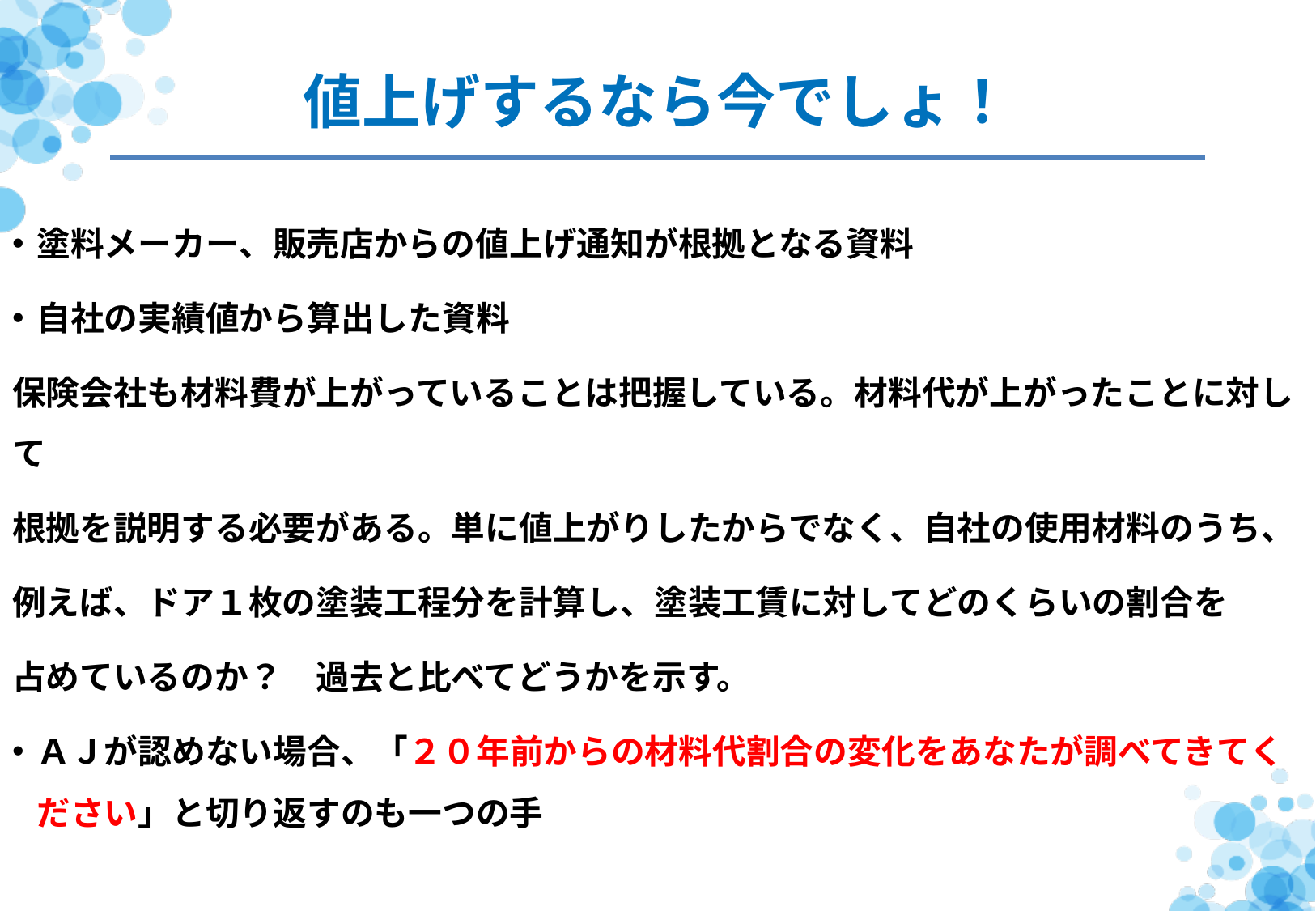

# 値上げするなら今でしょ！
塗料メーカー、販売店からの値上げ通知が根拠となる資料
自社の実績値から算出した資料
保険会社も材料費が上がっていることは把握している。材料代が上がったことに対して
根拠を説明する必要がある。単に値上がりしたからでなく、自社の使用材料のうち、
例えば、ドア１枚の塗装工程分を計算し、塗装工賃に対してどのくらいの割合を
占めているのか？　過去と比べてどうかを示す。
ＡＪが認めない場合、「２０年前からの材料代割合の変化をあなたが調べてきてください」と切り返すのも一つの手